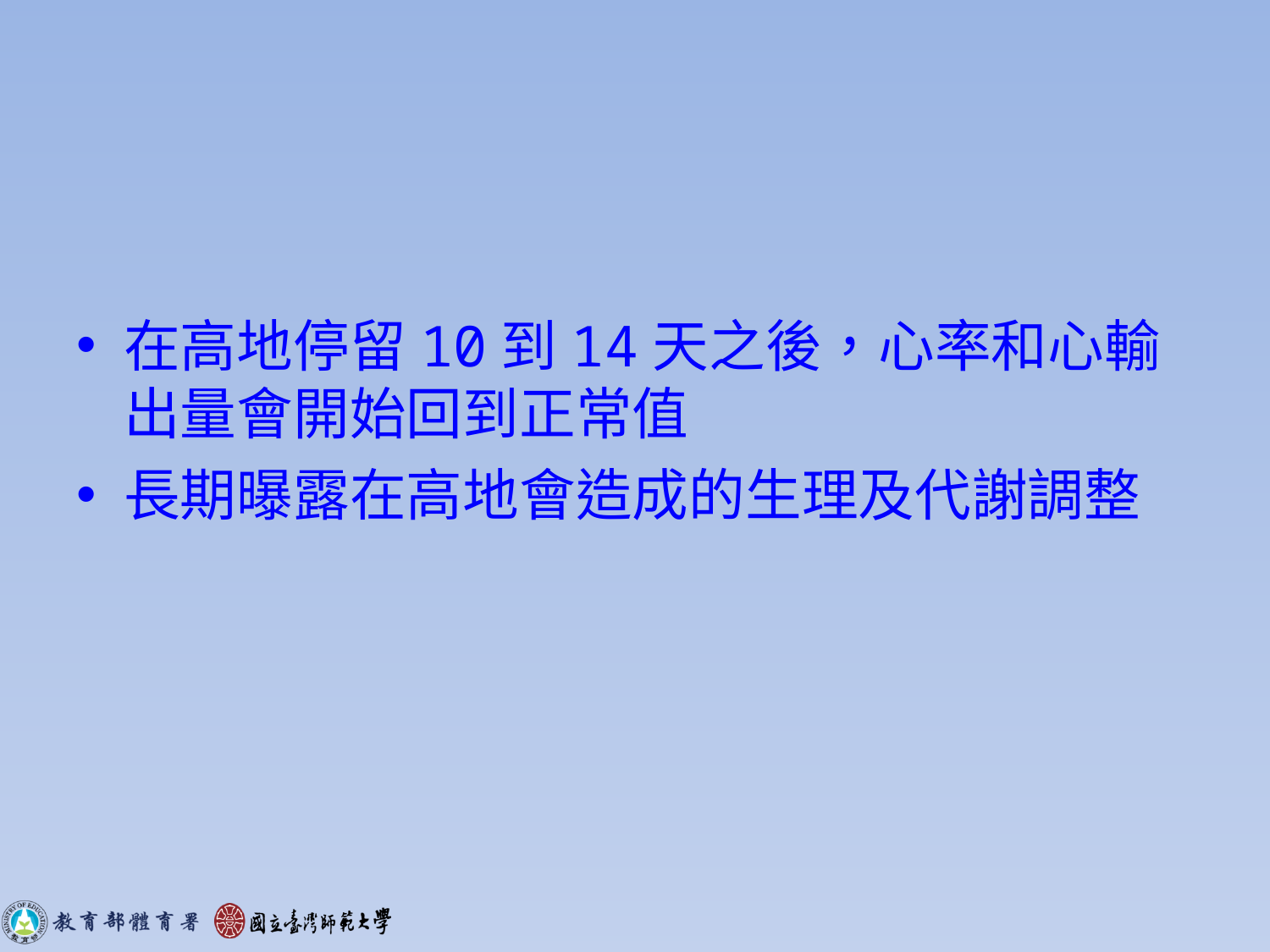

#

在高地停留10到14天之後，心率和心輸出量會開始回到正常值
長期曝露在高地會造成的生理及代謝調整